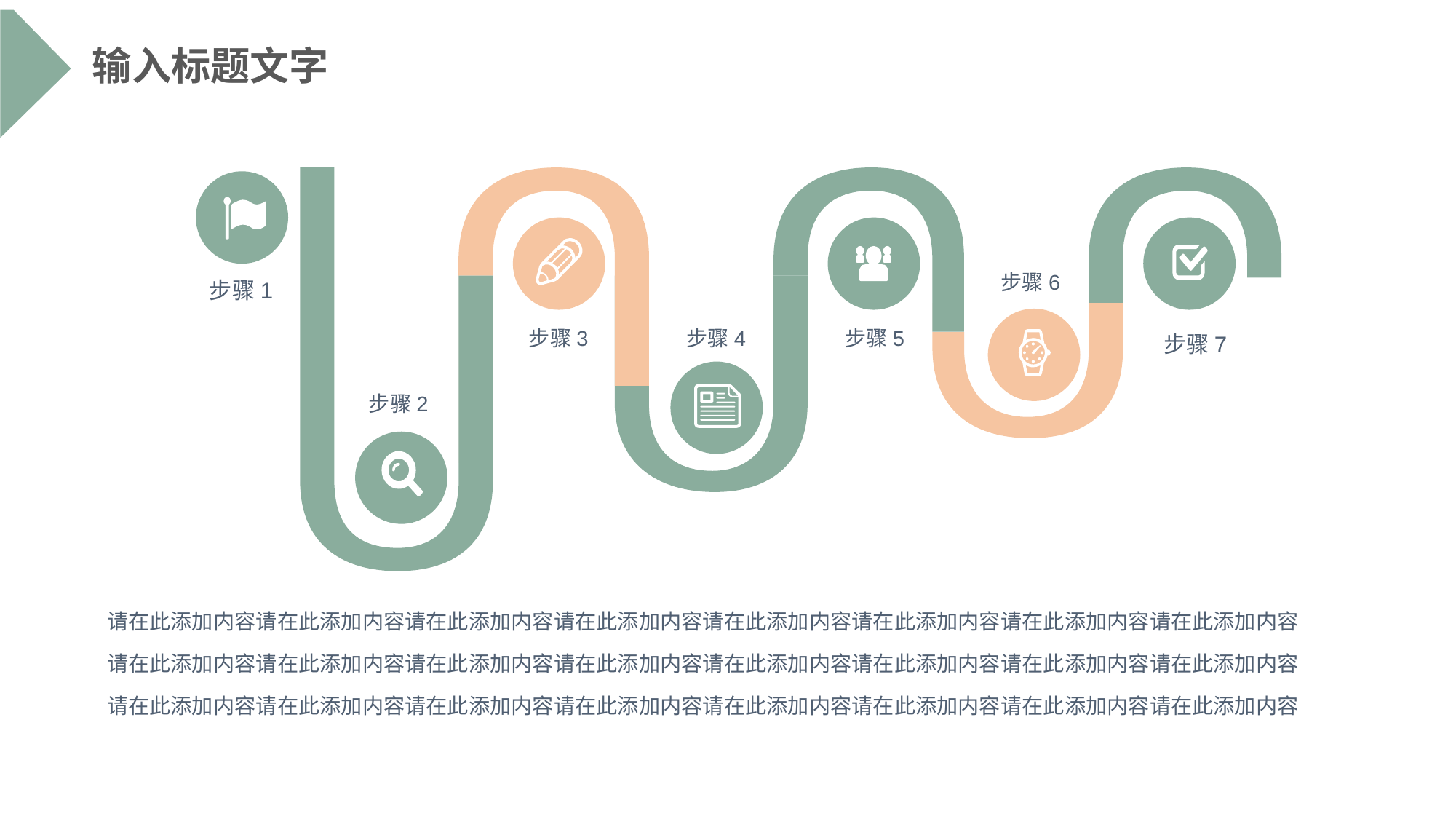

输入标题文字

步骤6
步骤1

步骤5
步骤3
步骤4
步骤7

步骤2

请在此添加内容请在此添加内容请在此添加内容请在此添加内容请在此添加内容请在此添加内容请在此添加内容请在此添加内容
请在此添加内容请在此添加内容请在此添加内容请在此添加内容请在此添加内容请在此添加内容请在此添加内容请在此添加内容
请在此添加内容请在此添加内容请在此添加内容请在此添加内容请在此添加内容请在此添加内容请在此添加内容请在此添加内容